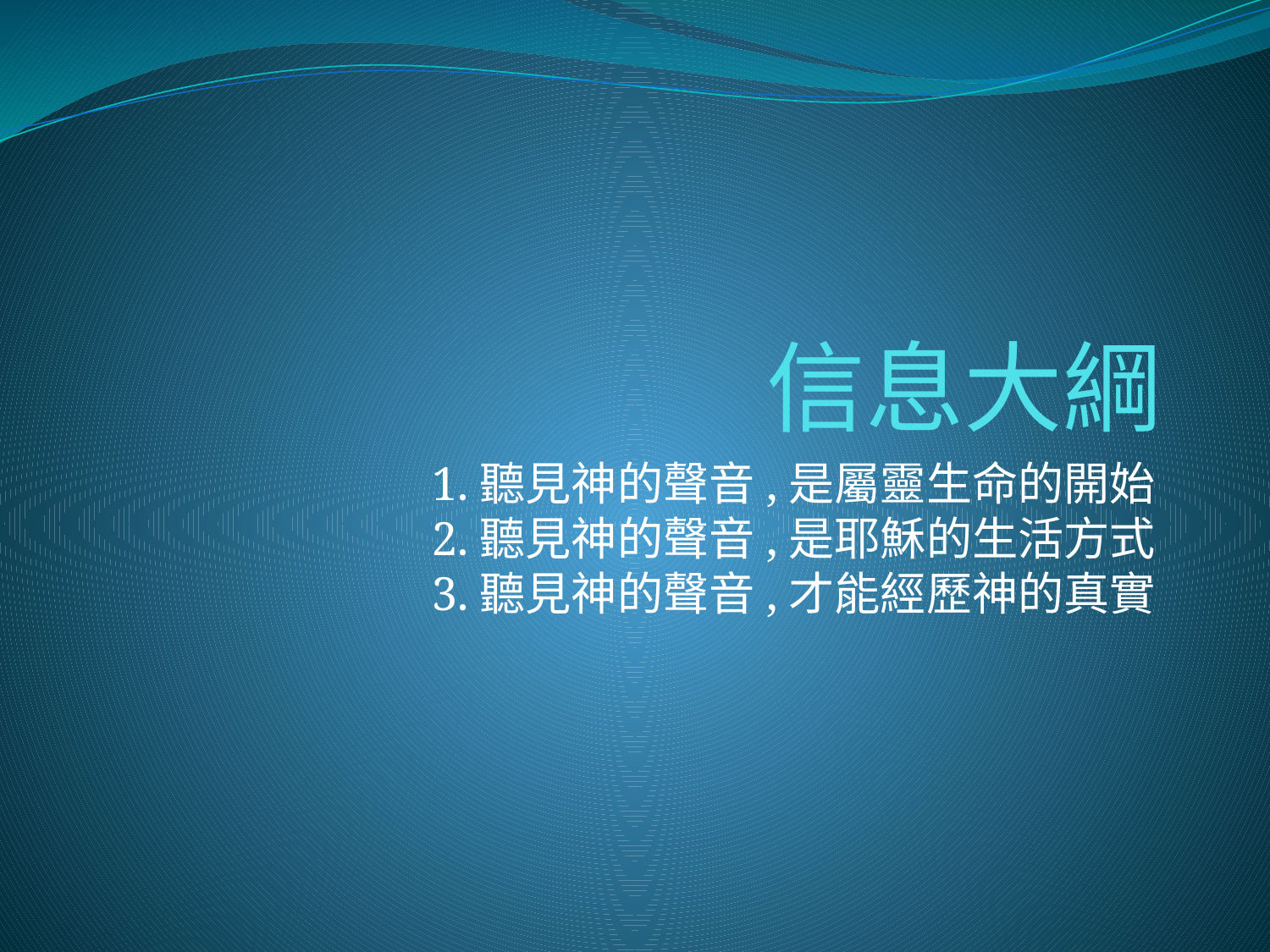

# 信息大綱
1.聽見神的聲音,是屬靈生命的開始
2.聽見神的聲音,是耶穌的生活方式
3.聽見神的聲音,才能經歷神的真實